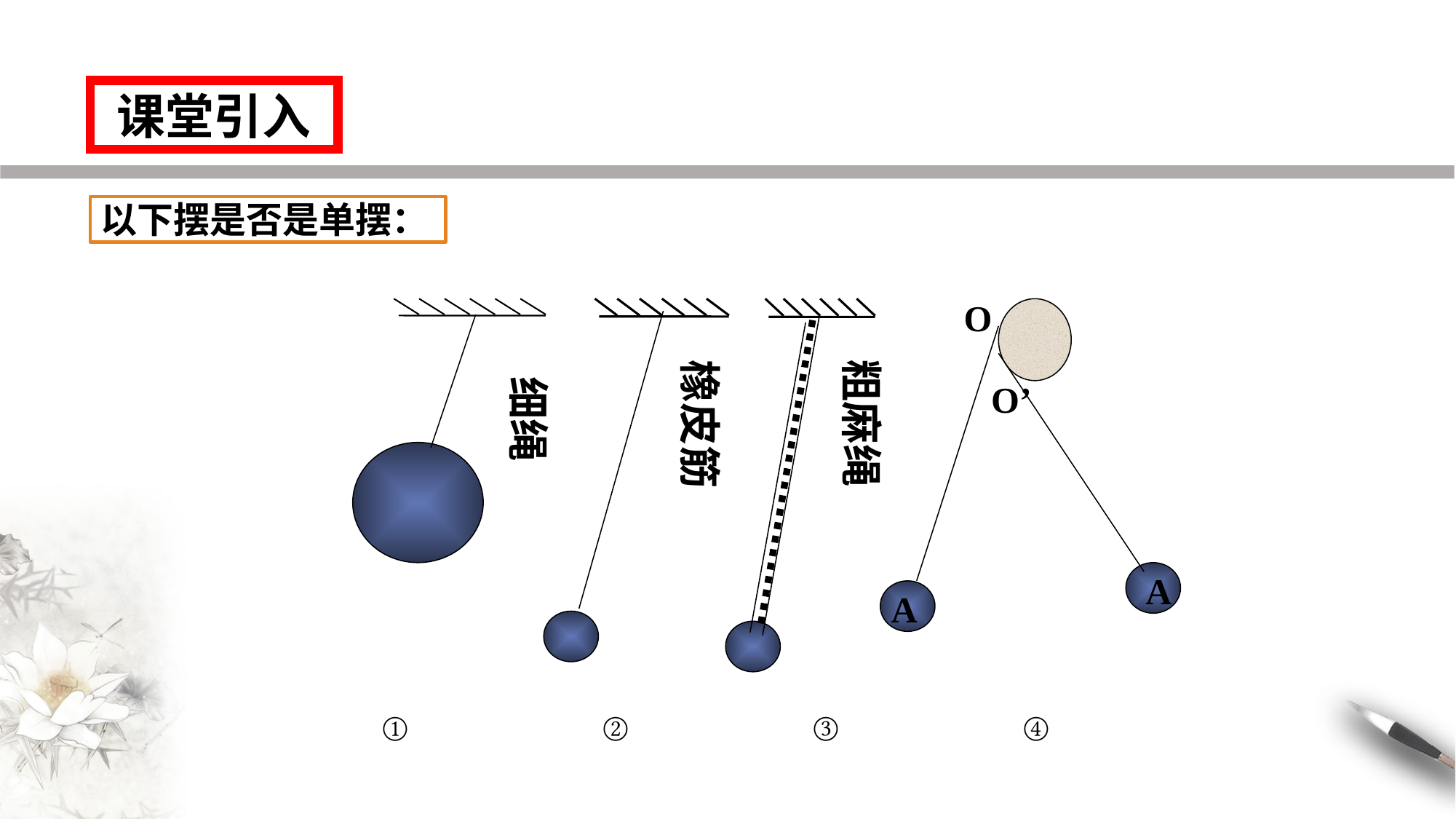

课堂引入
掌握简谐运动振幅的物理意义。

以下摆是否是单摆：
O
O’
A
A

 细绳
粗麻绳
橡皮筋

①
②
③
④